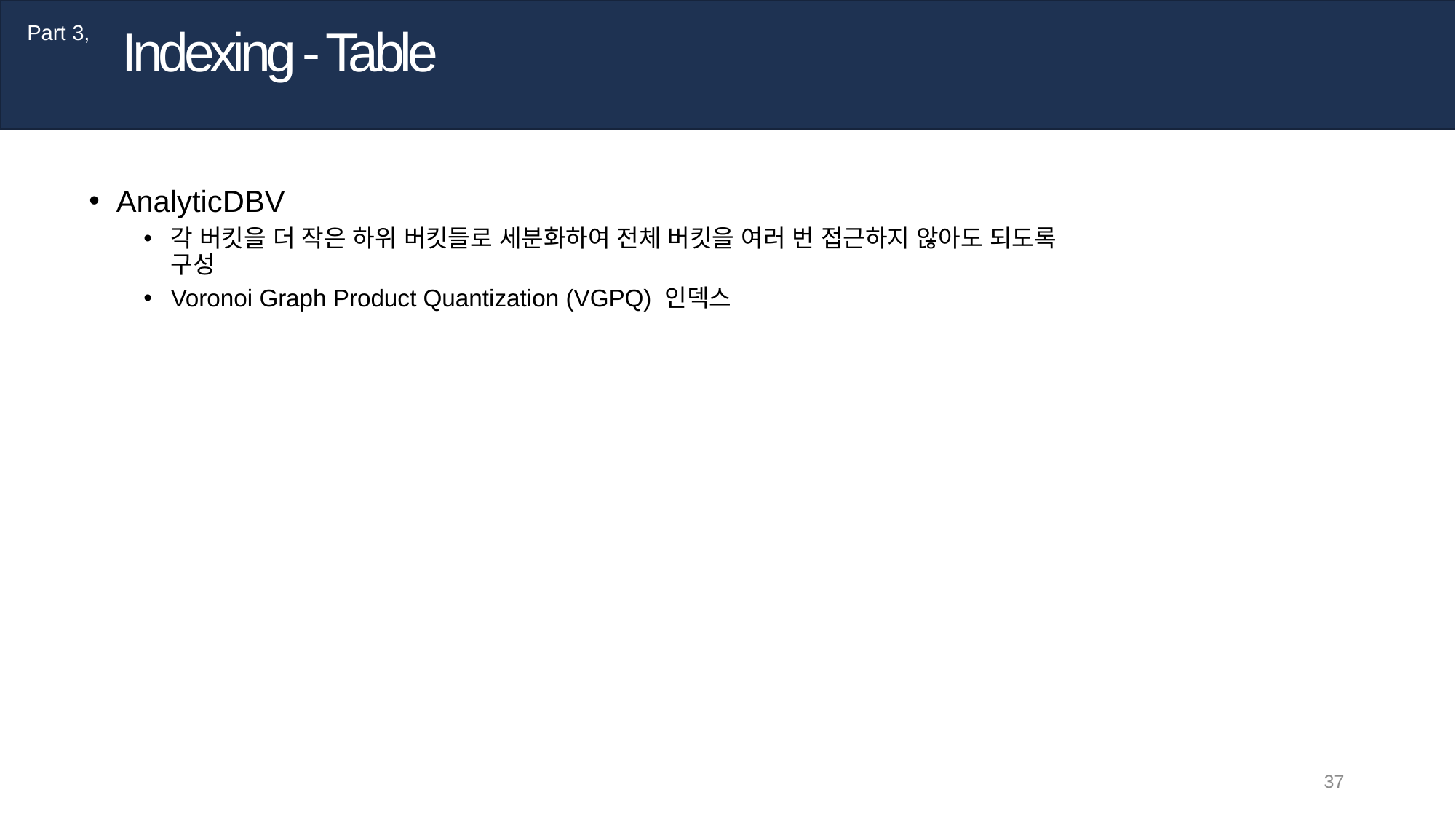

Indexing - Table
Part 3,
AnalyticDBV
각 버킷을 더 작은 하위 버킷들로 세분화하여 전체 버킷을 여러 번 접근하지 않아도 되도록 구성
Voronoi Graph Product Quantization (VGPQ) 인덱스
37